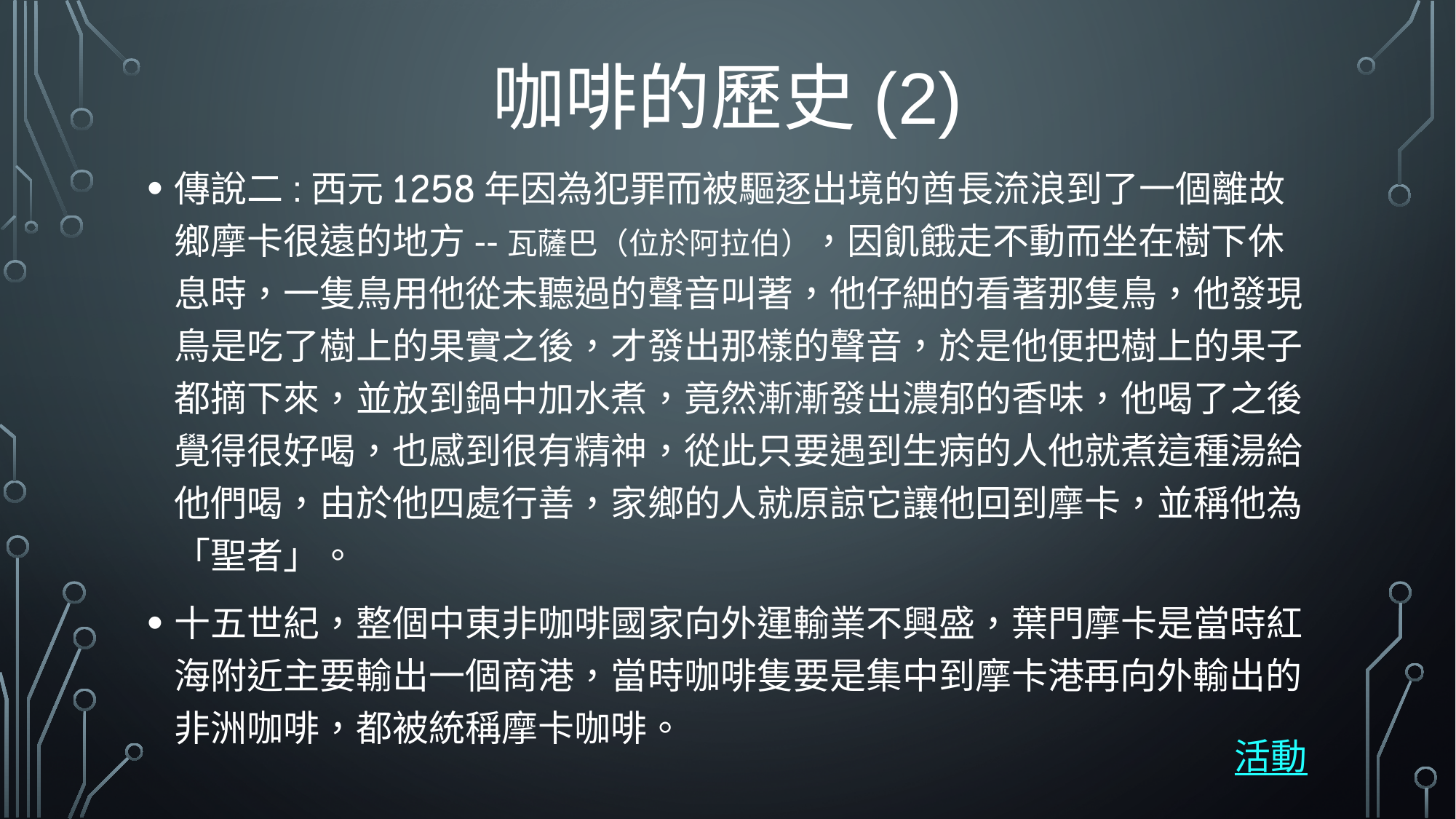

# 咖啡的歷史(2)
傳說二:西元1258年因為犯罪而被驅逐出境的酋長流浪到了一個離故鄉摩卡很遠的地方--瓦薩巴（位於阿拉伯），因飢餓走不動而坐在樹下休息時，一隻鳥用他從未聽過的聲音叫著，他仔細的看著那隻鳥，他發現鳥是吃了樹上的果實之後，才發出那樣的聲音，於是他便把樹上的果子都摘下來，並放到鍋中加水煮，竟然漸漸發出濃郁的香味，他喝了之後覺得很好喝，也感到很有精神，從此只要遇到生病的人他就煮這種湯給他們喝，由於他四處行善，家鄉的人就原諒它讓他回到摩卡，並稱他為「聖者」。
十五世紀，整個中東非咖啡國家向外運輸業不興盛，葉門摩卡是當時紅海附近主要輸出一個商港，當時咖啡隻要是集中到摩卡港再向外輸出的非洲咖啡，都被統稱摩卡咖啡。
活動